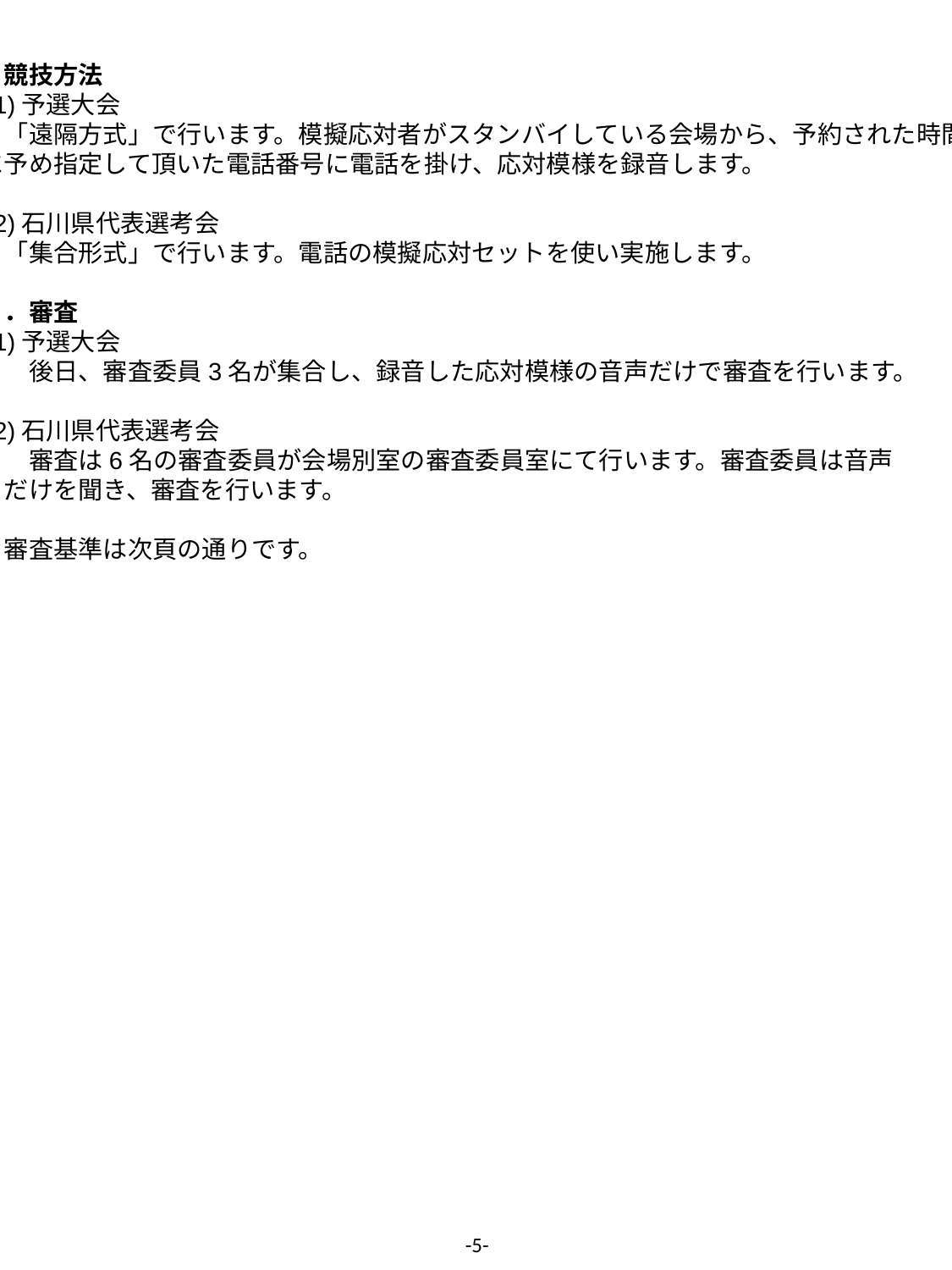

５．競技方法
　(1)予選大会
　　「遠隔方式」で行います。模擬応対者がスタンバイしている会場から、予約された時間
　に予め指定して頂いた電話番号に電話を掛け、応対模様を録音します。

　(2)石川県代表選考会
　　「集合形式」で行います。電話の模擬応対セットを使い実施します。

　６．審査
　(1)予選大会
　　　後日、審査委員3名が集合し、録音した応対模様の音声だけで審査を行います。

　(2)石川県代表選考会
　　　審査は6名の審査委員が会場別室の審査委員室にて行います。審査委員は音声
　　だけを聞き、審査を行います。

　　審査基準は次頁の通りです。

-5-